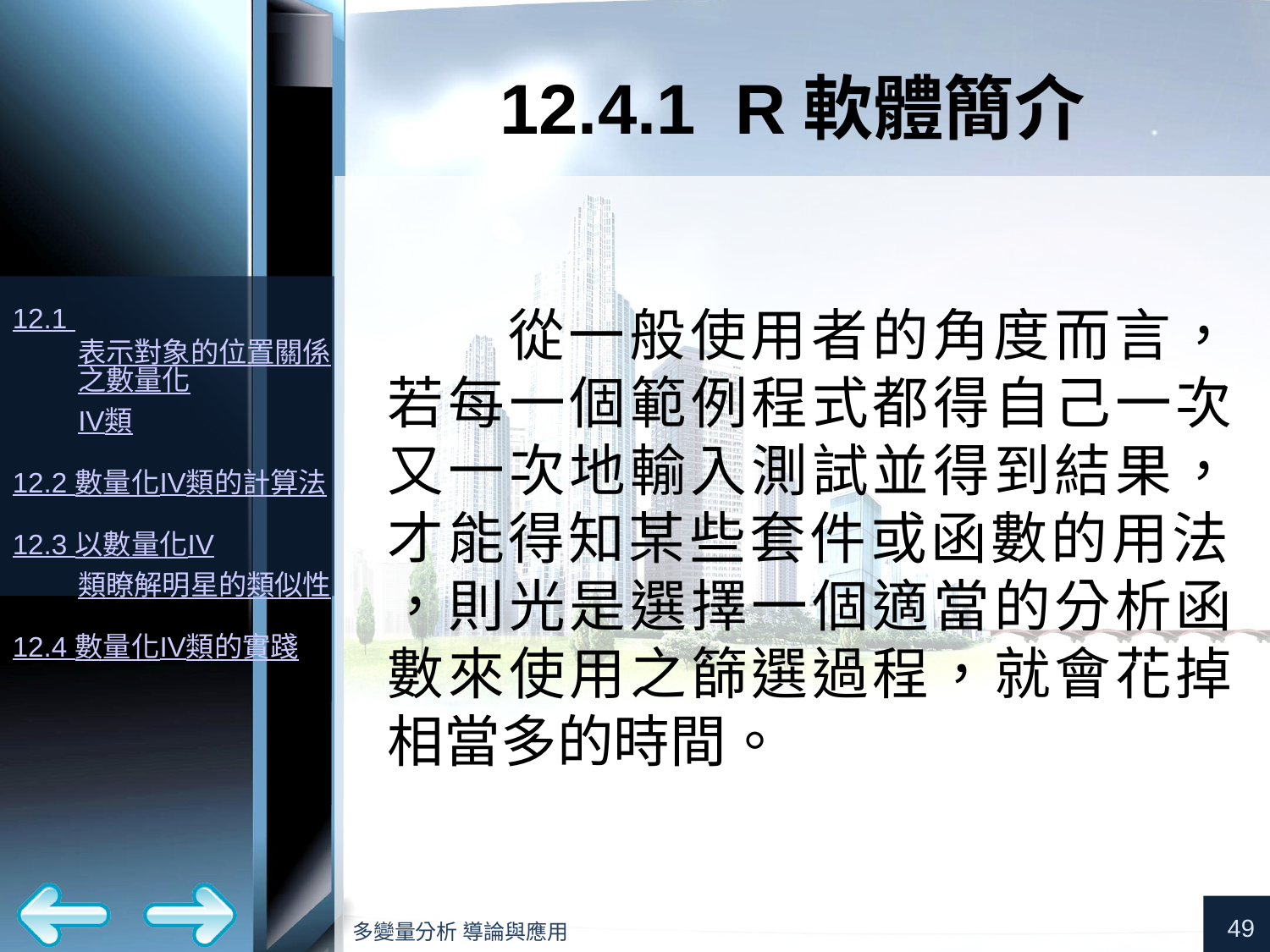

# 12.4.1  R軟體簡介
從一般使用者的角度而言，若每一個範例程式都得自己一次又一次地輸入測試並得到結果，才能得知某些套件或函數的用法
，則光是選擇一個適當的分析函數來使用之篩選過程，就會花掉相當多的時間。
49
多變量分析 導論與應用